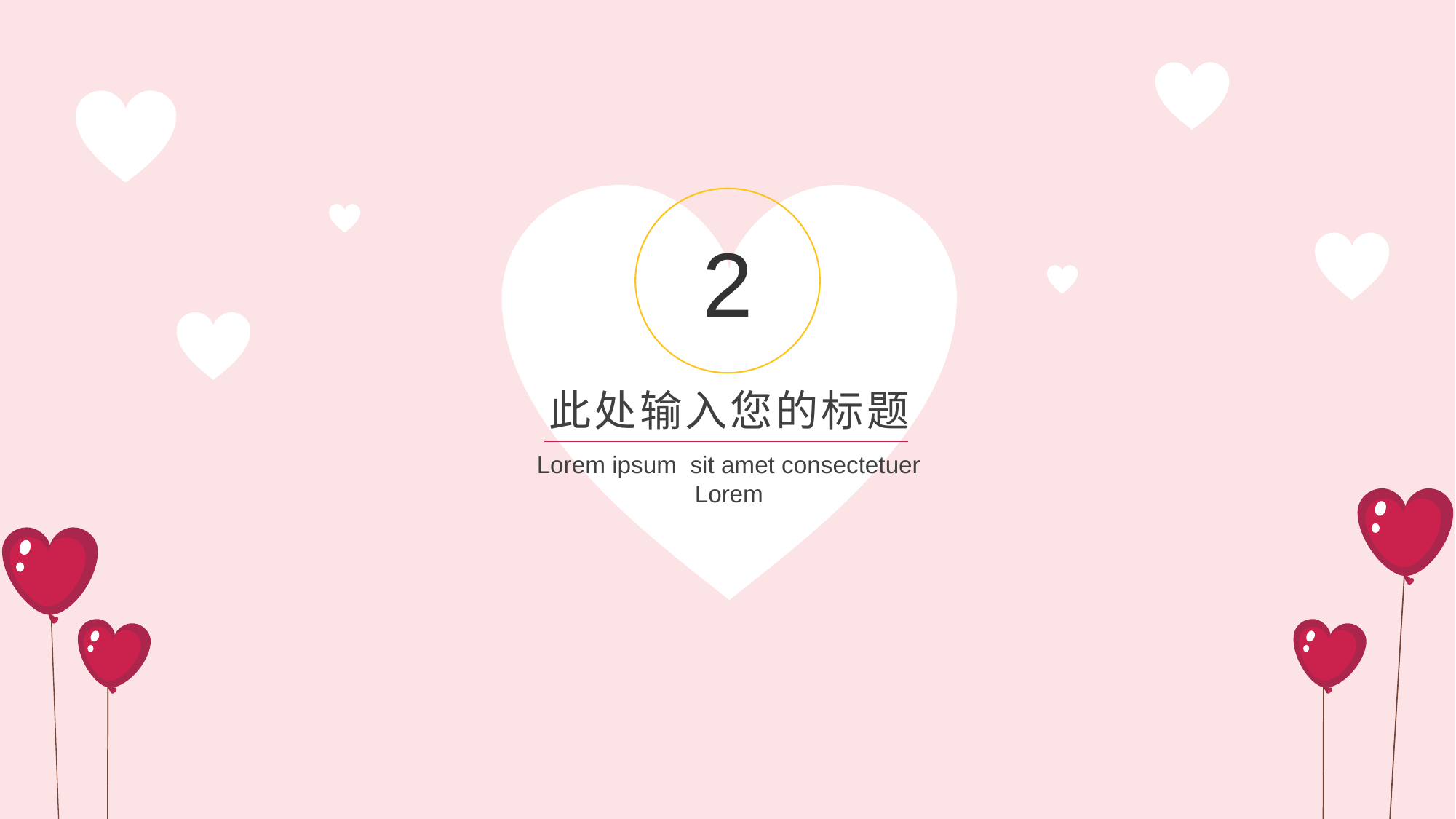

2

此处输入您的标题
Lorem ipsum  sit amet consectetuer Lorem